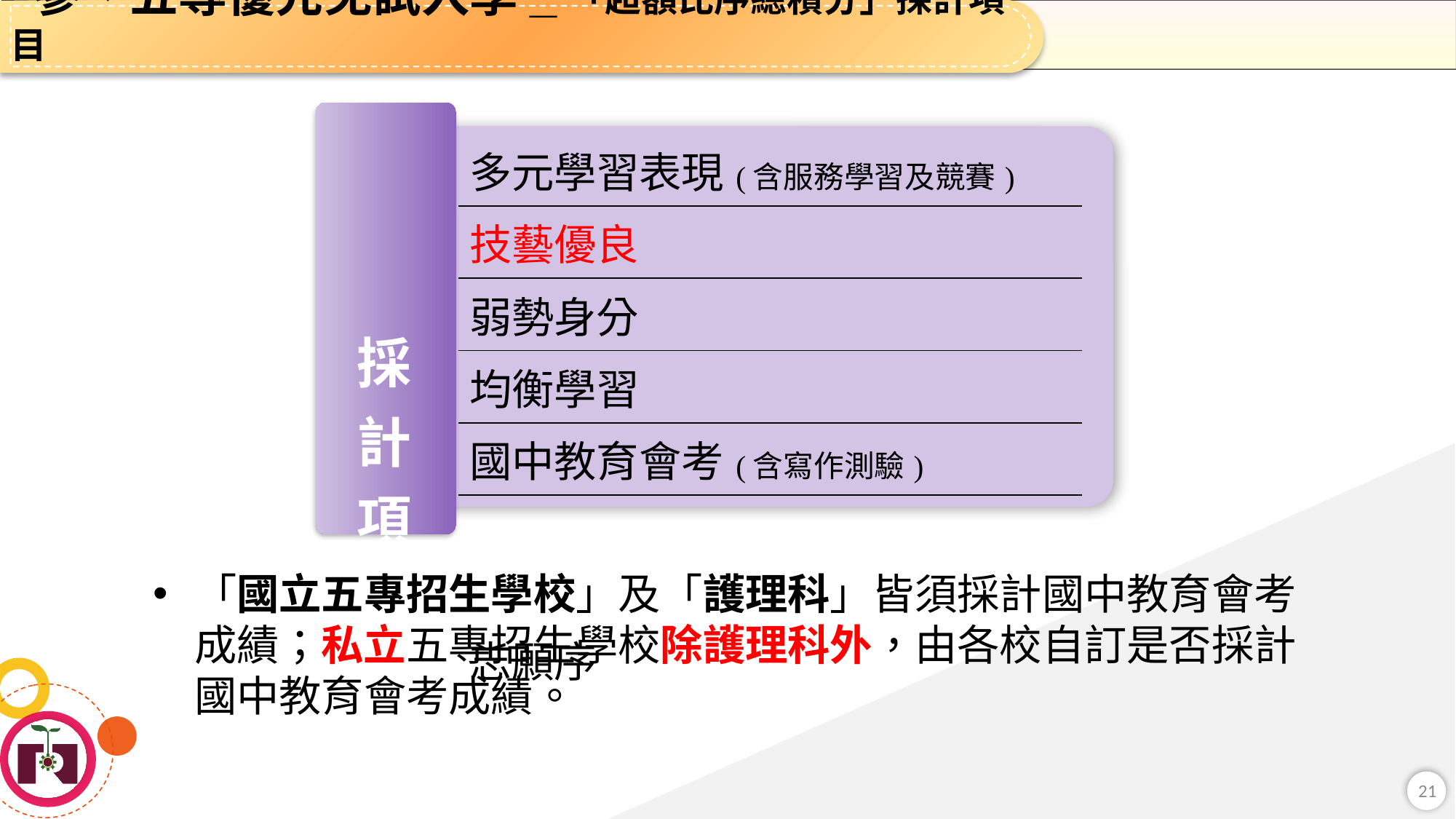

參、五專優先免試入學_「超額比序總積分」採計項目

| 採 計 項 目 | 多元學習表現(含服務學習及競賽) |
| --- | --- |
|  | 技藝優良 |
|  | 弱勢身分 |
|  | 均衡學習 |
|  | 國中教育會考(含寫作測驗) |
|  | 志願序 |
「國立五專招生學校」及「護理科」皆須採計國中教育會考成績；私立五專招生學校除護理科外，由各校自訂是否採計國中教育會考成績。